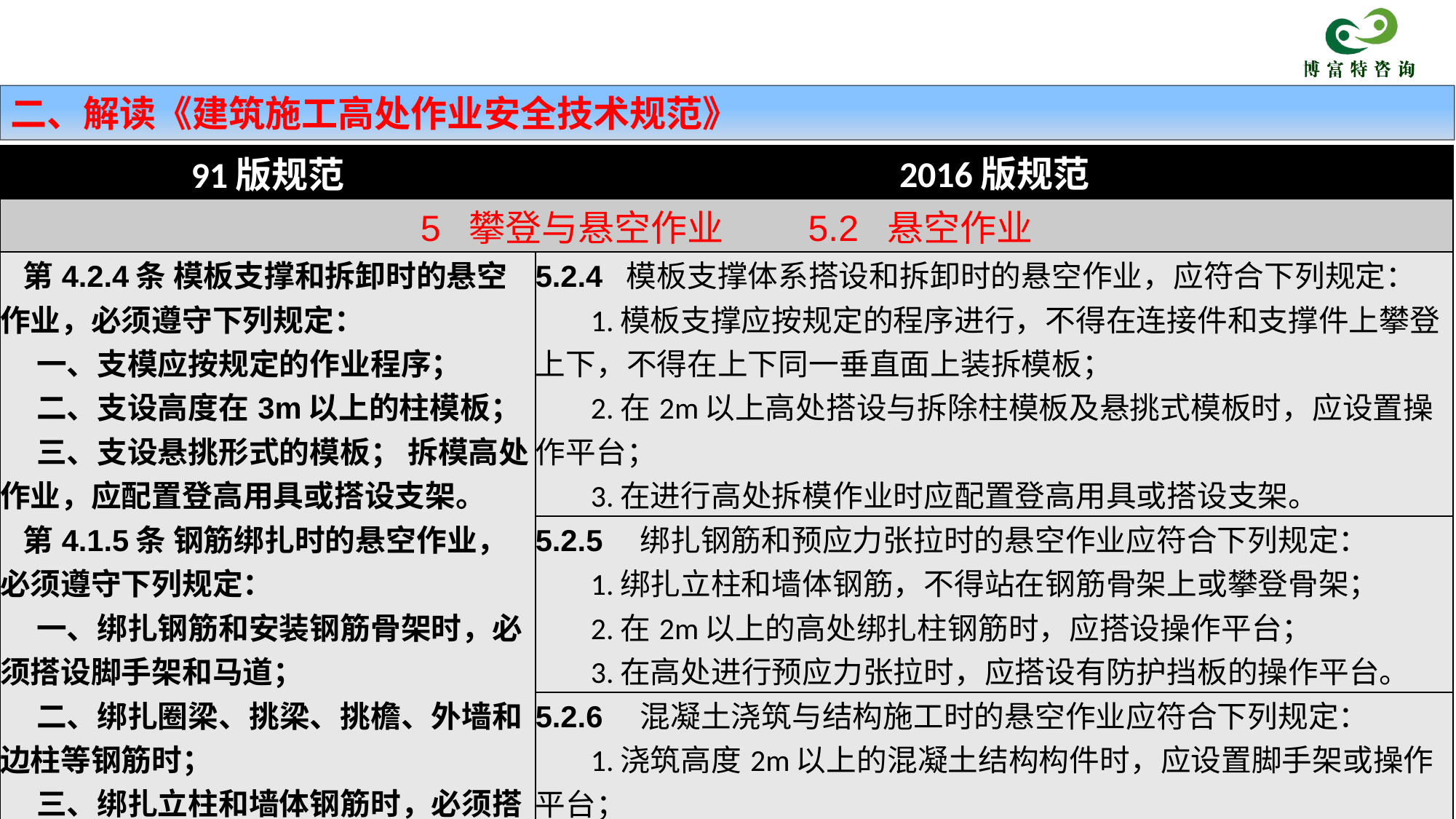

二、解读《建筑施工高处作业安全技术规范》
| 91版规范 | 2016版规范 |
| --- | --- |
| 5 攀登与悬空作业 5.2 悬空作业 |  |
| 第4.2.4条 模板支撑和拆卸时的悬空作业，必须遵守下列规定： 一、支模应按规定的作业程序； 二、支设高度在3m以上的柱模板； 三、支设悬挑形式的模板； 拆模高处作业，应配置登高用具或搭设支架。 第4.1.5条 钢筋绑扎时的悬空作业，必须遵守下列规定： 一、绑扎钢筋和安装钢筋骨架时，必须搭设脚手架和马道； 二、绑扎圈梁、挑梁、挑檐、外墙和边柱等钢筋时； 三、绑扎立柱和墙体钢筋时，必须搭设操作平台。 | 5.2.4 模板支撑体系搭设和拆卸时的悬空作业，应符合下列规定： 1.模板支撑应按规定的程序进行，不得在连接件和支撑件上攀登上下，不得在上下同一垂直面上装拆模板； 2.在2m以上高处搭设与拆除柱模板及悬挑式模板时，应设置操作平台； 3.在进行高处拆模作业时应配置登高用具或搭设支架。 |
|  | 5.2.5　绑扎钢筋和预应力张拉时的悬空作业应符合下列规定： 1.绑扎立柱和墙体钢筋，不得站在钢筋骨架上或攀登骨架； 2.在2m以上的高处绑扎柱钢筋时，应搭设操作平台； 3.在高处进行预应力张拉时，应搭设有防护挡板的操作平台。 |
|  | 5.2.6　混凝土浇筑与结构施工时的悬空作业应符合下列规定： 1.浇筑高度2m以上的混凝土结构构件时，应设置脚手架或操作平台； 2.悬挑的混凝土梁、檐、外墙和边柱等结构施工时，应搭设脚手架或操作平台，并应设置防护栏杆，采用密目式安全立网封闭。 |